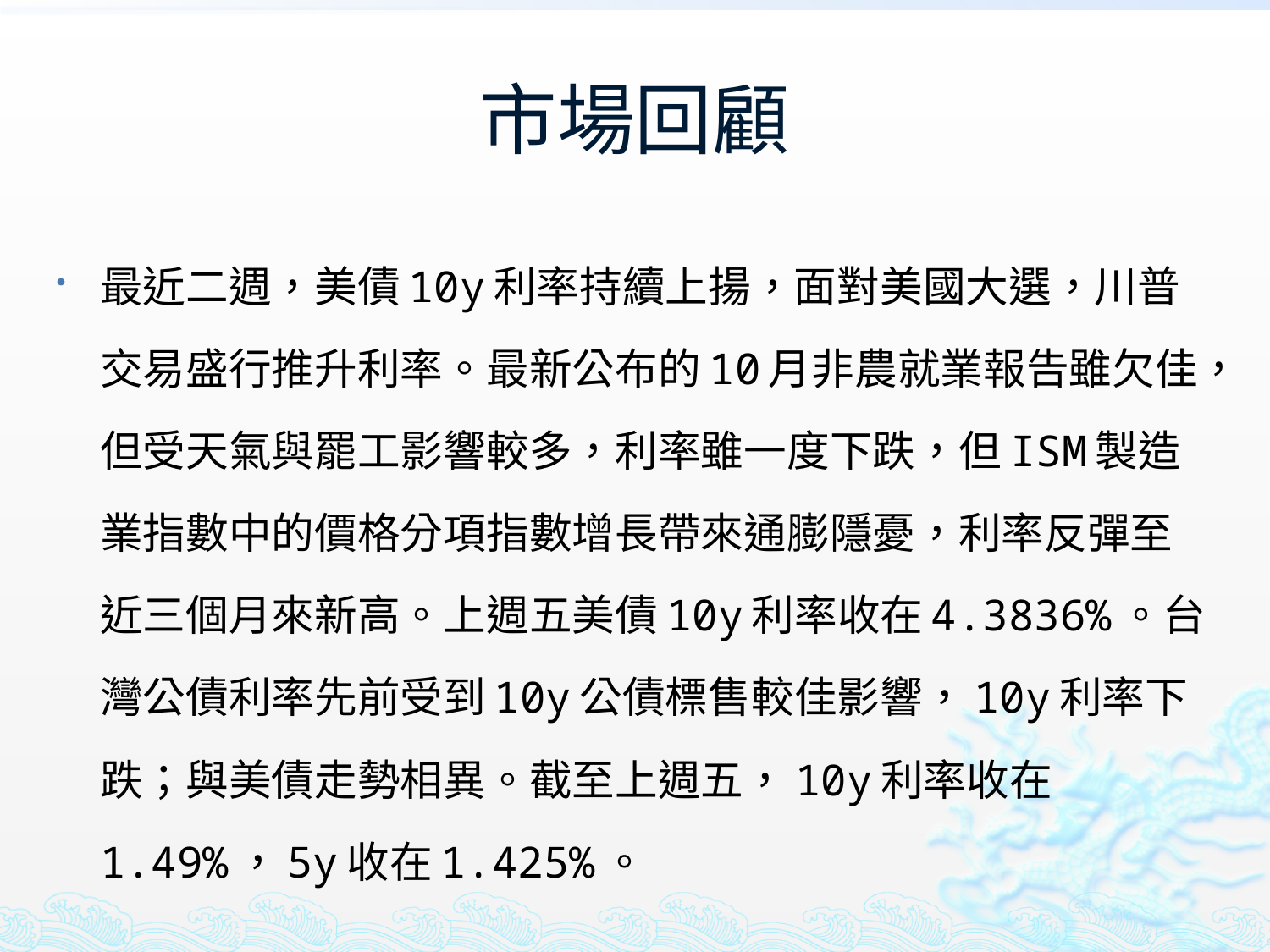

# 市場回顧
最近二週，美債10y利率持續上揚，面對美國大選，川普交易盛行推升利率。最新公布的10月非農就業報告雖欠佳，但受天氣與罷工影響較多，利率雖一度下跌，但ISM製造業指數中的價格分項指數增長帶來通膨隱憂，利率反彈至近三個月來新高。上週五美債10y利率收在4.3836%。台灣公債利率先前受到10y公債標售較佳影響，10y利率下跌；與美債走勢相異。截至上週五，10y利率收在1.49%，5y收在1.425%。